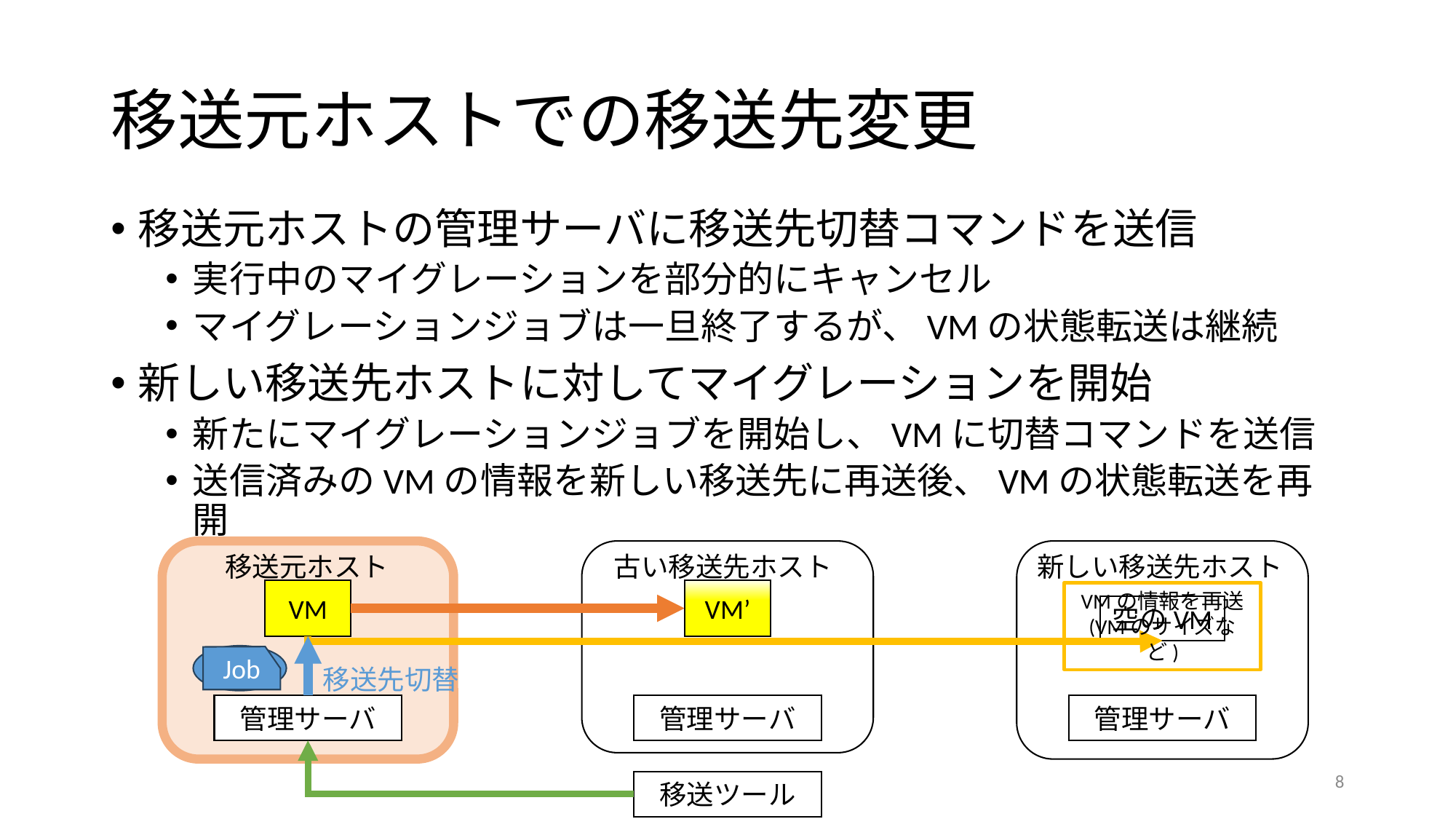

# 移送元ホストでの移送先変更
移送元ホストの管理サーバに移送先切替コマンドを送信
実行中のマイグレーションを部分的にキャンセル
マイグレーションジョブは一旦終了するが、VMの状態転送は継続
新しい移送先ホストに対してマイグレーションを開始
新たにマイグレーションジョブを開始し、VMに切替コマンドを送信
送信済みのVMの情報を新しい移送先に再送後、VMの状態転送を再開

移送元ホスト
古い移送先ホスト
新しい移送先ホスト
VM
VM’
VMの情報を再送
(VMのサイズなど)
空のVM
Job
Job
移送先切替
管理サーバ
管理サーバ
管理サーバ
8
移送ツール